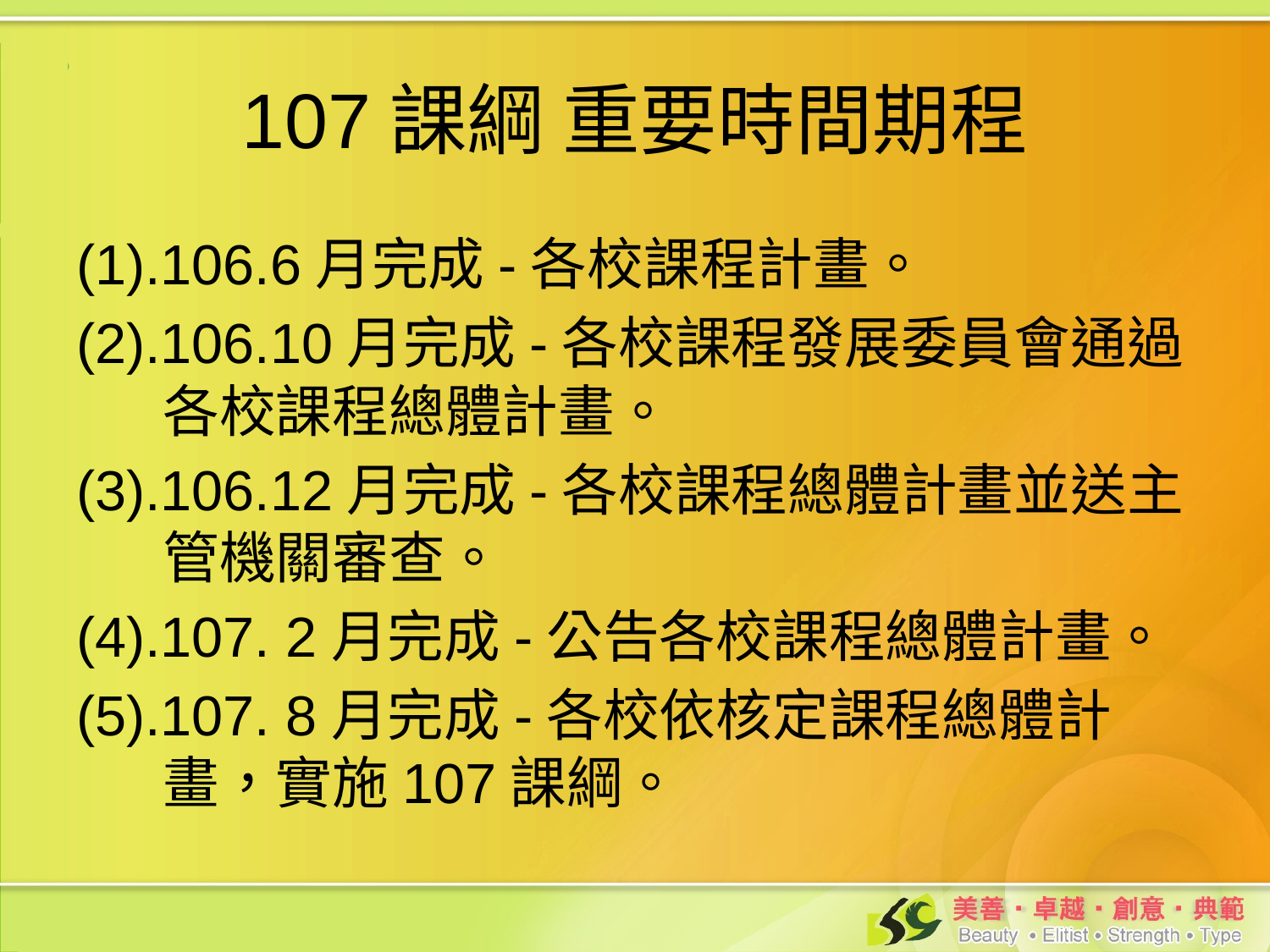

# 107課綱 重要時間期程
(1).106.6月完成-各校課程計畫。
(2).106.10月完成-各校課程發展委員會通過各校課程總體計畫。
(3).106.12月完成-各校課程總體計畫並送主管機關審查。
(4).107. 2月完成-公告各校課程總體計畫。
(5).107. 8月完成-各校依核定課程總體計畫，實施107課綱。